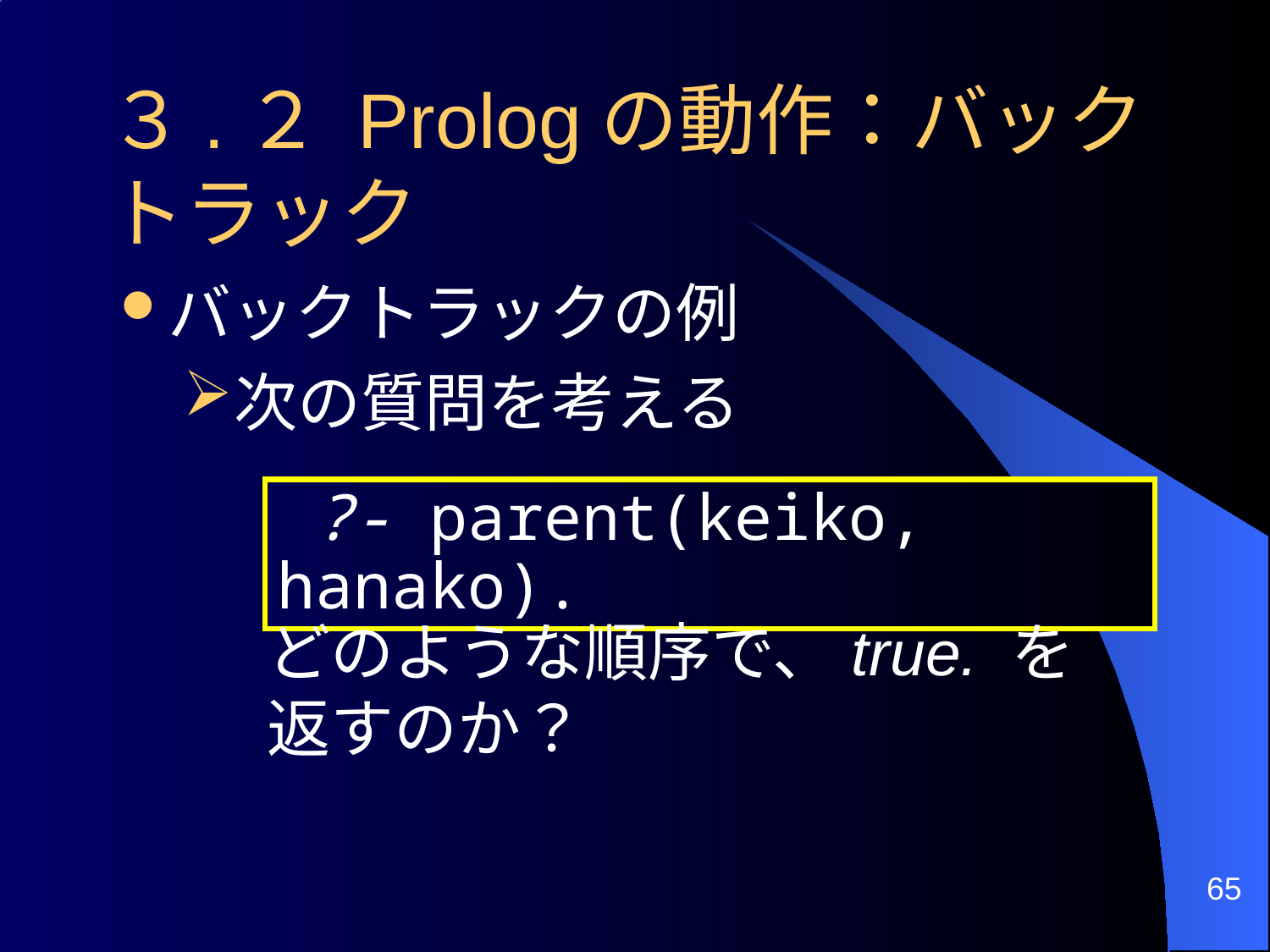

# ３.２ Prologの動作：バックトラック
バックトラックの例
次の質問を考える
 ?- parent(keiko, hanako).
どのような順序で、true. を
返すのか？
65